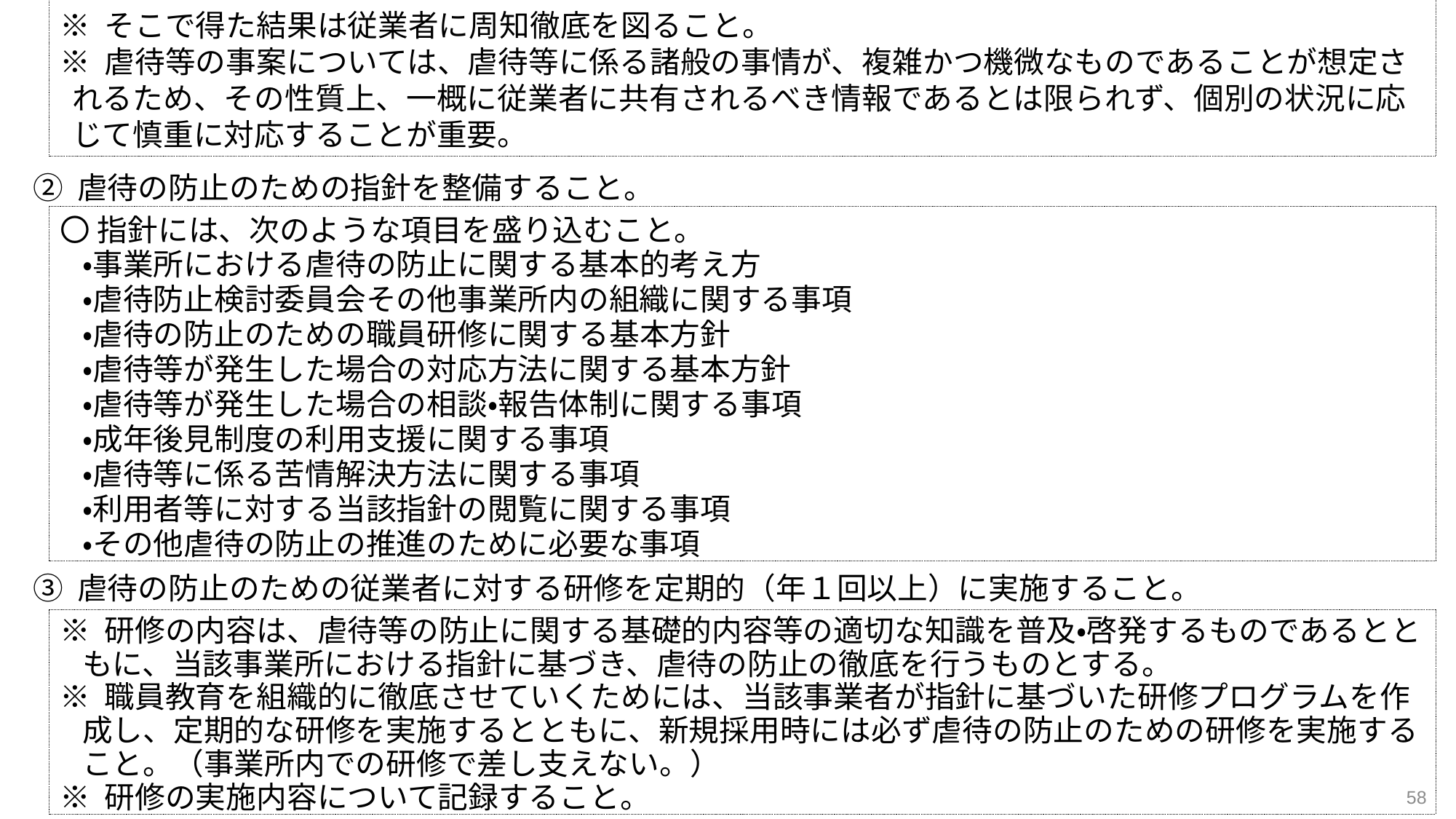

※ そこで得た結果は従業者に周知徹底を図ること。
※ 虐待等の事案については、虐待等に係る諸般の事情が、複雑かつ機微なものであることが想定されるため、その性質上、一概に従業者に共有されるべき情報であるとは限られず、個別の状況に応じて慎重に対応することが重要。
② 虐待の防止のための指針を整備すること。

③ 虐待の防止のための従業者に対する研修を定期的（年１回以上）に実施すること。

〇 指針には、次のような項目を盛り込むこと。
・事業所における虐待の防止に関する基本的考え方
・虐待防止検討委員会その他事業所内の組織に関する事項
・虐待の防止のための職員研修に関する基本方針
・虐待等が発生した場合の対応方法に関する基本方針
・虐待等が発生した場合の相談・報告体制に関する事項
・成年後見制度の利用支援に関する事項
・虐待等に係る苦情解決方法に関する事項
・利用者等に対する当該指針の閲覧に関する事項
・その他虐待の防止の推進のために必要な事項
※ 研修の内容は、虐待等の防止に関する基礎的内容等の適切な知識を普及・啓発するものであるとともに、当該事業所における指針に基づき、虐待の防止の徹底を行うものとする。
※ 職員教育を組織的に徹底させていくためには、当該事業者が指針に基づいた研修プログラムを作成し、定期的な研修を実施するとともに、新規採用時には必ず虐待の防止のための研修を実施すること。（事業所内での研修で差し支えない。）
※ 研修の実施内容について記録すること。
58